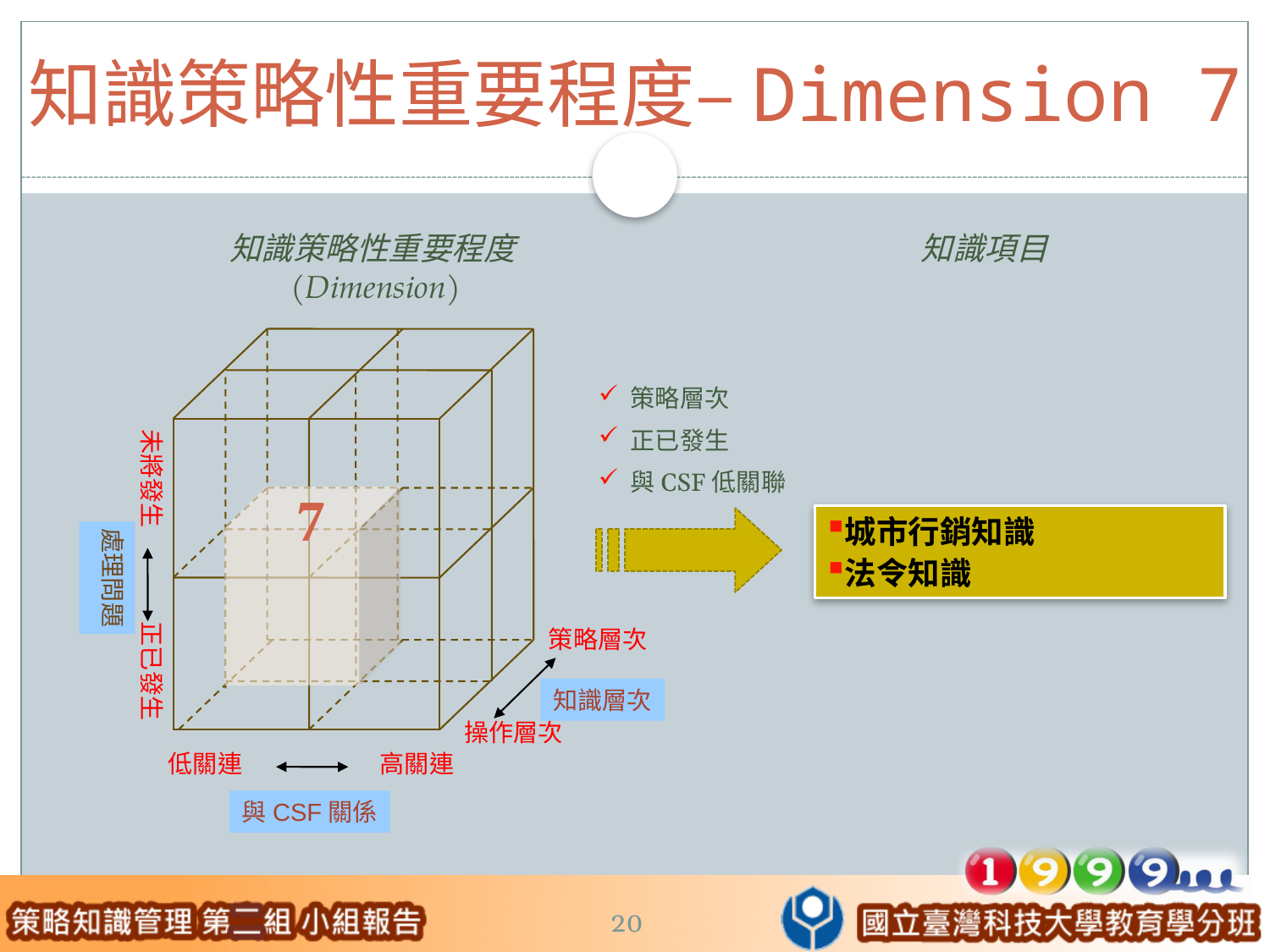

知識策略性重要程度–Dimension 7
知識策略性重要程度(Dimension)
知識項目

 策略層次
 正已發生
 與CSF低關聯
未將發生                 正已發生
7

城市行銷知識
法令知識

處理問題

策略層次

知識層次
操作層次
 低關連                         高關連

與CSF關係
20